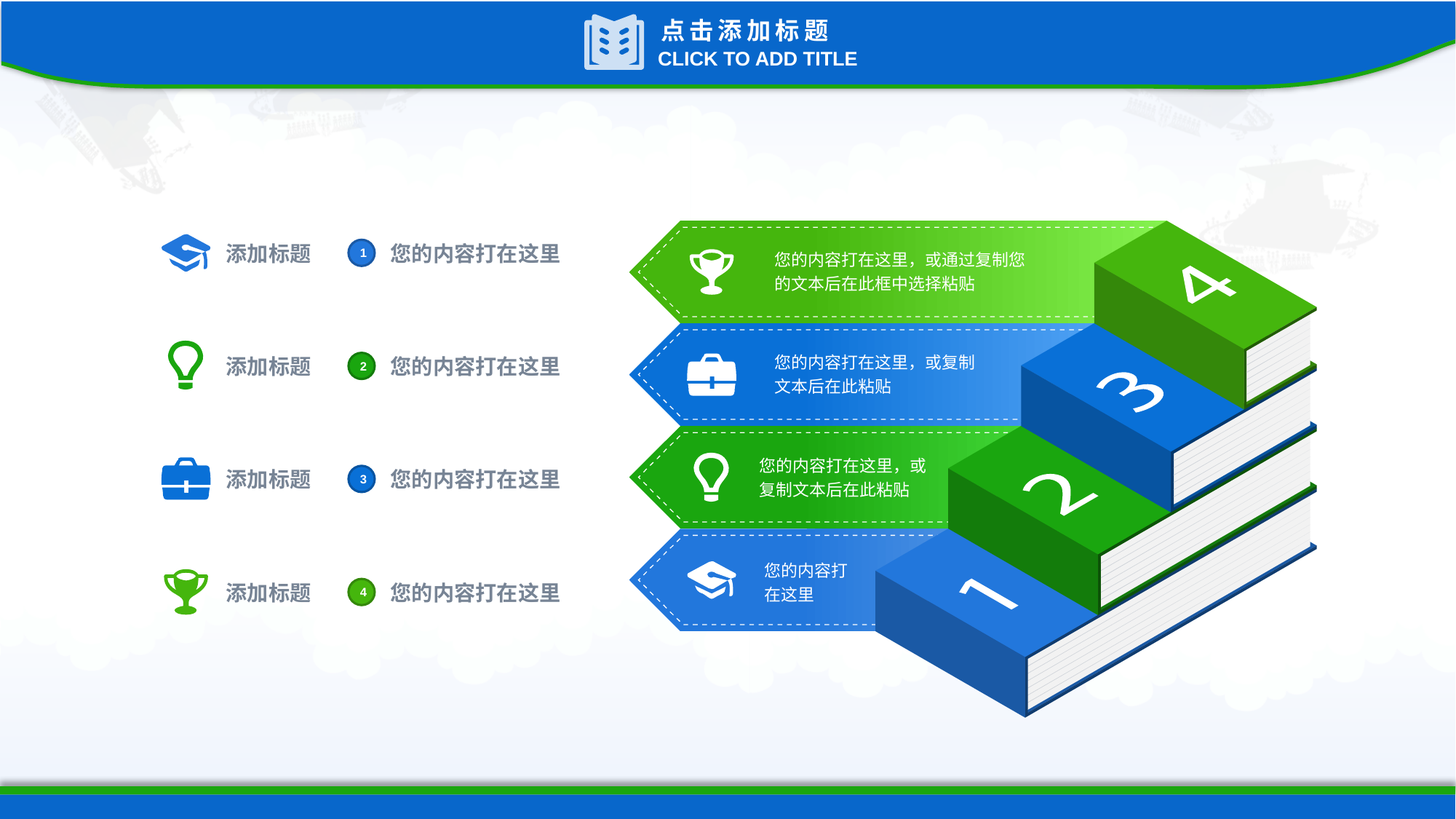

添加标题
您的内容打在这里
1
您的内容打在这里，或通过复制您的文本后在此框中选择粘贴

您的内容打在这里，或复制文本后在此粘贴
添加标题
您的内容打在这里
2

您的内容打在这里，或复制文本后在此粘贴

添加标题
您的内容打在这里
3

您的内容打在这里

添加标题
您的内容打在这里
4